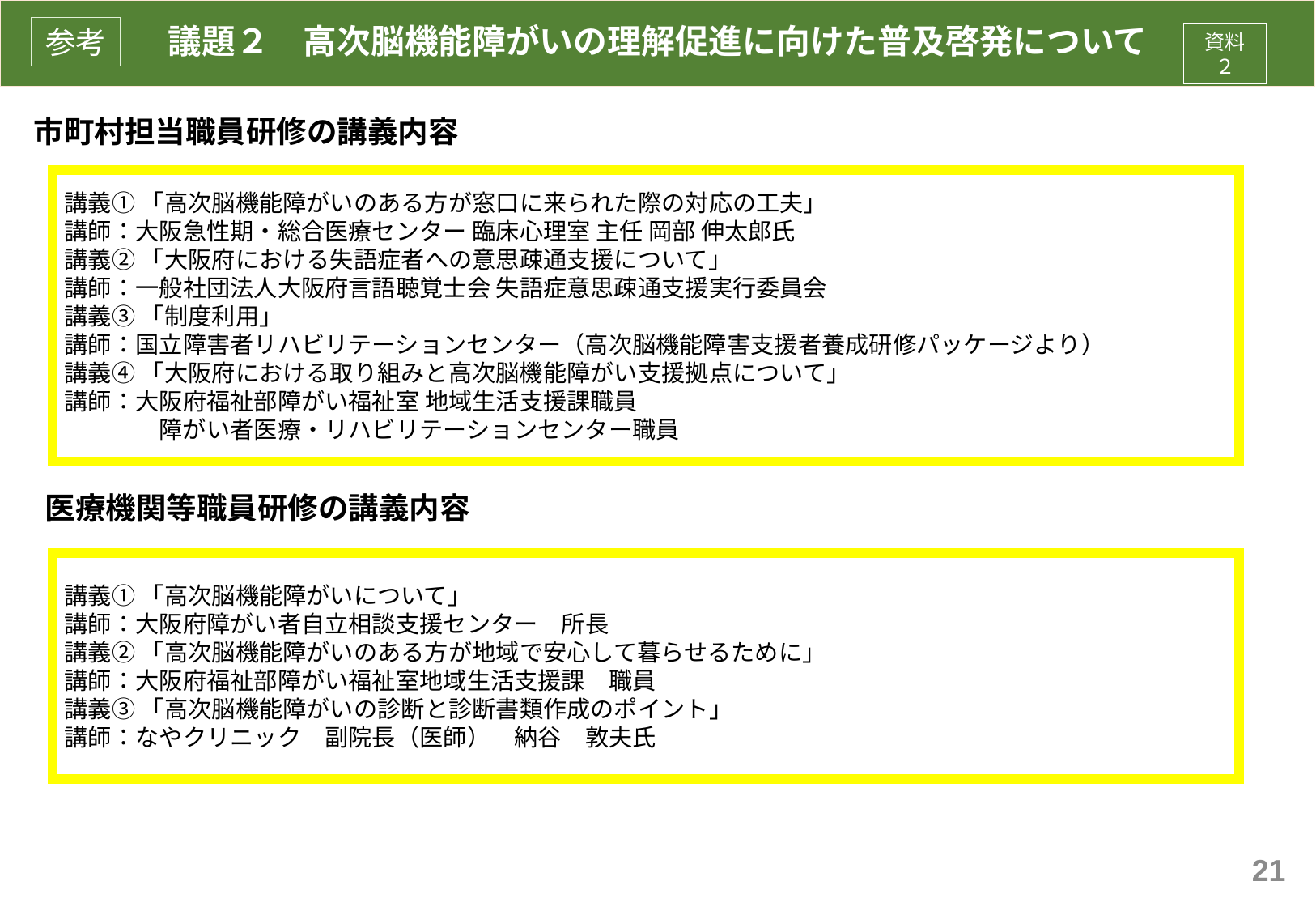

# 議題２　高次脳機能障がいの理解促進に向けた普及啓発について
参考
資料２
市町村担当職員研修の講義内容
講義① 「高次脳機能障がいのある方が窓口に来られた際の対応の工夫」
講師：大阪急性期・総合医療センター 臨床心理室 主任 岡部 伸太郎氏
講義② 「大阪府における失語症者への意思疎通支援について」
講師：一般社団法人大阪府言語聴覚士会 失語症意思疎通支援実行委員会
講義③ 「制度利用」
講師：国立障害者リハビリテーションセンター（高次脳機能障害支援者養成研修パッケージより）
講義④ 「大阪府における取り組みと高次脳機能障がい支援拠点について」
講師：大阪府福祉部障がい福祉室 地域生活支援課職員
　　　　障がい者医療・リハビリテーションセンター職員
医療機関等職員研修の講義内容
講義① 「高次脳機能障がいについて」
講師：大阪府障がい者自立相談支援センター　所長
講義② 「高次脳機能障がいのある方が地域で安心して暮らせるために」
講師：大阪府福祉部障がい福祉室地域生活支援課　職員
講義③ 「高次脳機能障がいの診断と診断書類作成のポイント」
講師：なやクリニック　副院長（医師）　納谷　敦夫氏
21